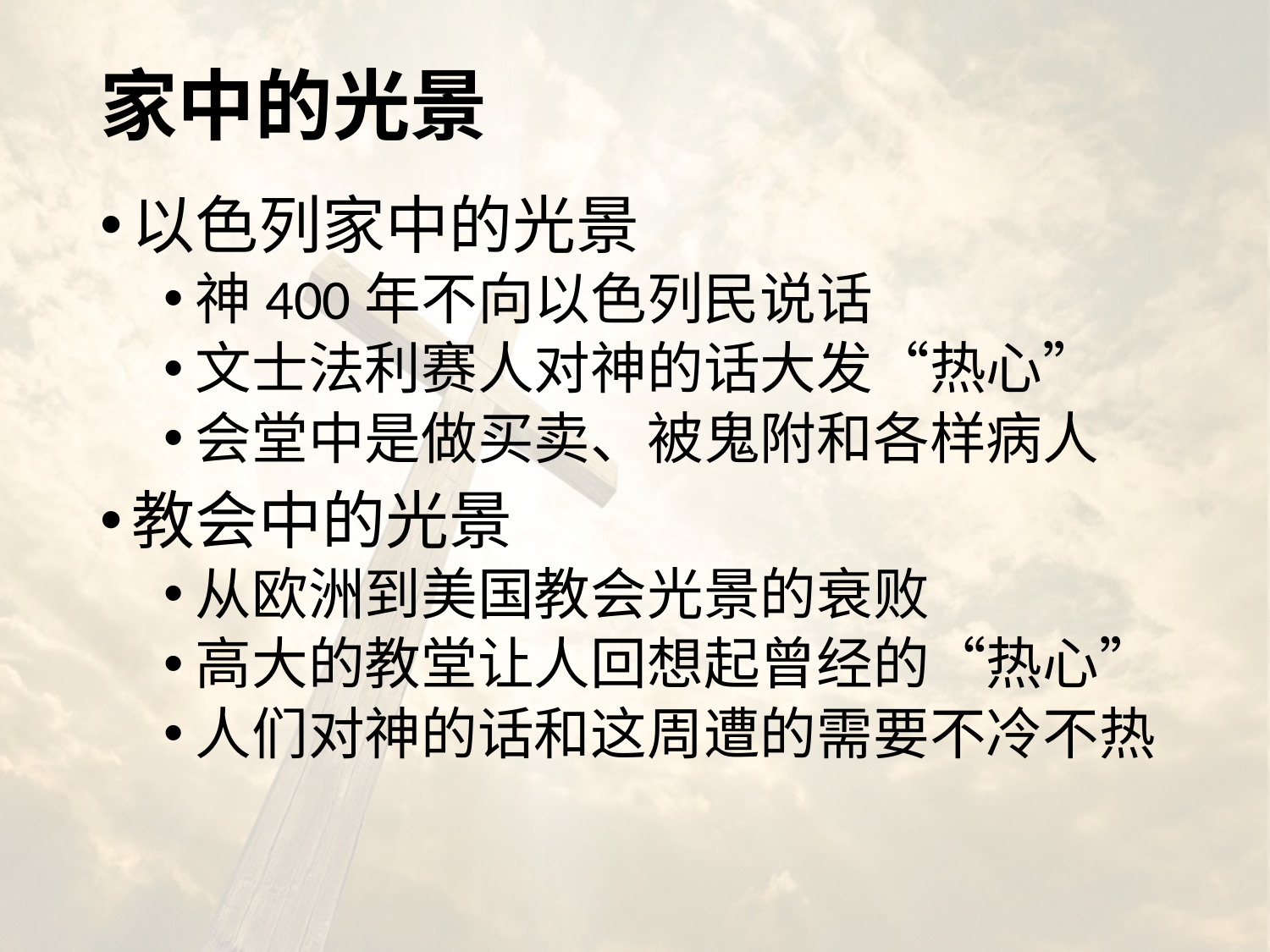

# 家中的光景
以色列家中的光景
神400年不向以色列民说话
文士法利赛人对神的话大发“热心”
会堂中是做买卖、被鬼附和各样病人
教会中的光景
从欧洲到美国教会光景的衰败
高大的教堂让人回想起曾经的“热心”
人们对神的话和这周遭的需要不冷不热